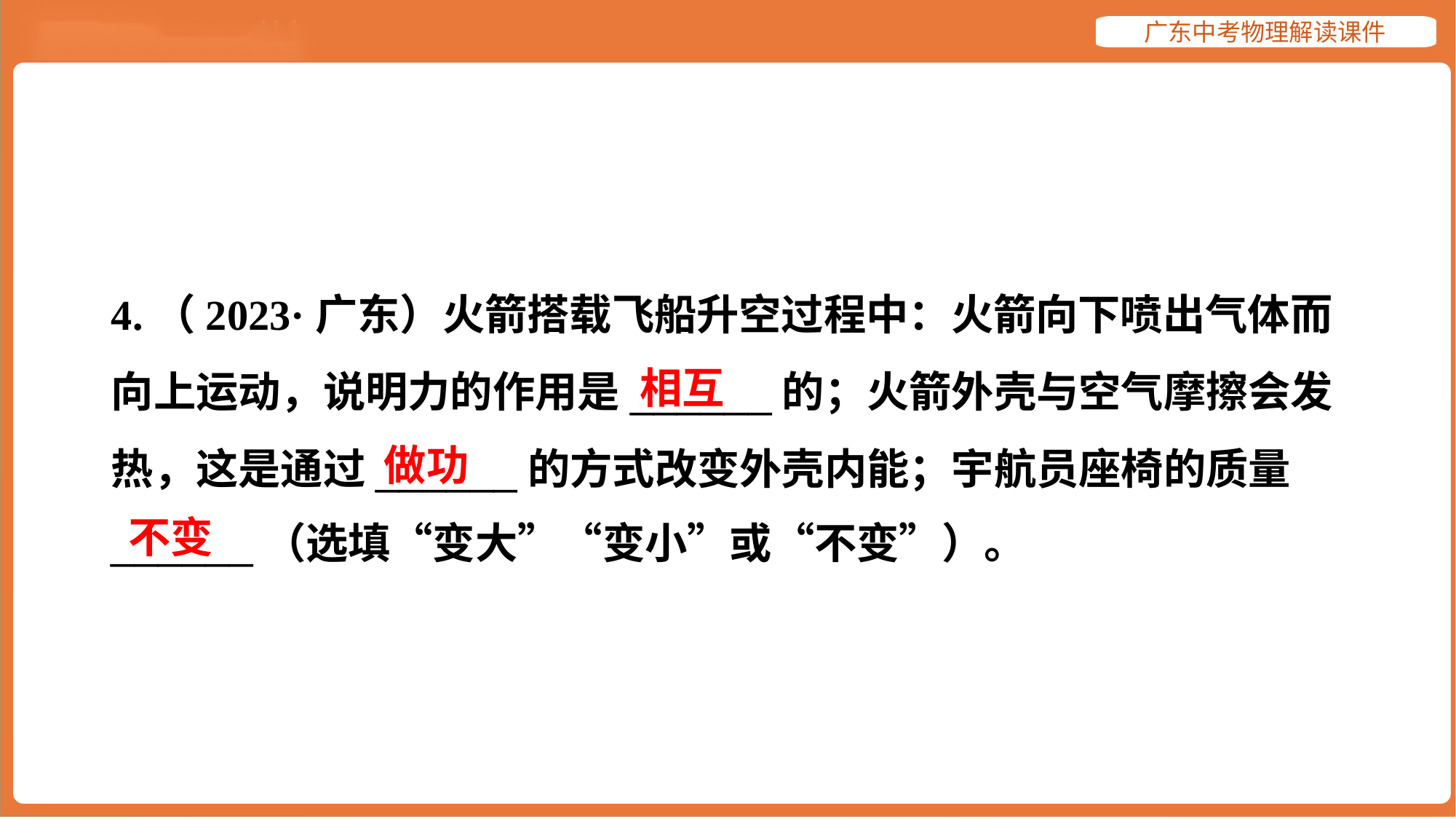

4.（2023·广东）火箭搭载飞船升空过程中：火箭向下喷出气体而
向上运动，说明力的作用是______的；火箭外壳与空气摩擦会发
热，这是通过______的方式改变外壳内能；宇航员座椅的质量
______（选填“变大”“变小”或“不变”）。
相互
做功
不变